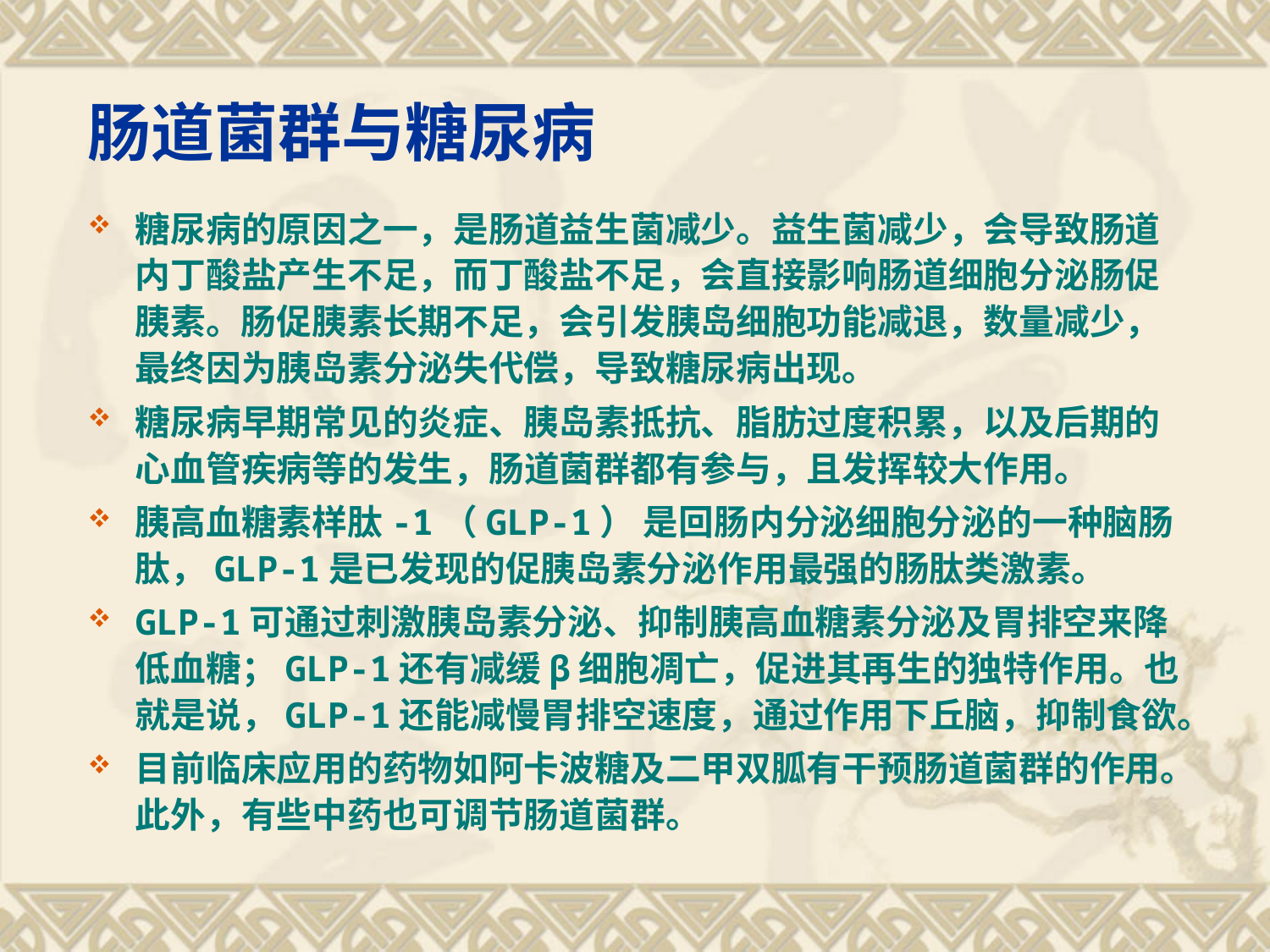

肠道菌群与糖尿病
糖尿病的原因之一，是肠道益生菌减少。益生菌减少，会导致肠道内丁酸盐产生不足，而丁酸盐不足，会直接影响肠道细胞分泌肠促胰素。肠促胰素长期不足，会引发胰岛细胞功能减退，数量减少，最终因为胰岛素分泌失代偿，导致糖尿病出现。
糖尿病早期常见的炎症、胰岛素抵抗、脂肪过度积累，以及后期的心血管疾病等的发生，肠道菌群都有参与，且发挥较大作用。
胰高血糖素样肽-1（GLP-1） 是回肠内分泌细胞分泌的一种脑肠肽，GLP-1是已发现的促胰岛素分泌作用最强的肠肽类激素。
GLP-1可通过刺激胰岛素分泌、抑制胰高血糖素分泌及胃排空来降低血糖；GLP-1还有减缓β细胞凋亡，促进其再生的独特作用。也就是说，GLP-1还能减慢胃排空速度，通过作用下丘脑，抑制食欲。
目前临床应用的药物如阿卡波糖及二甲双胍有干预肠道菌群的作用。此外，有些中药也可调节肠道菌群。